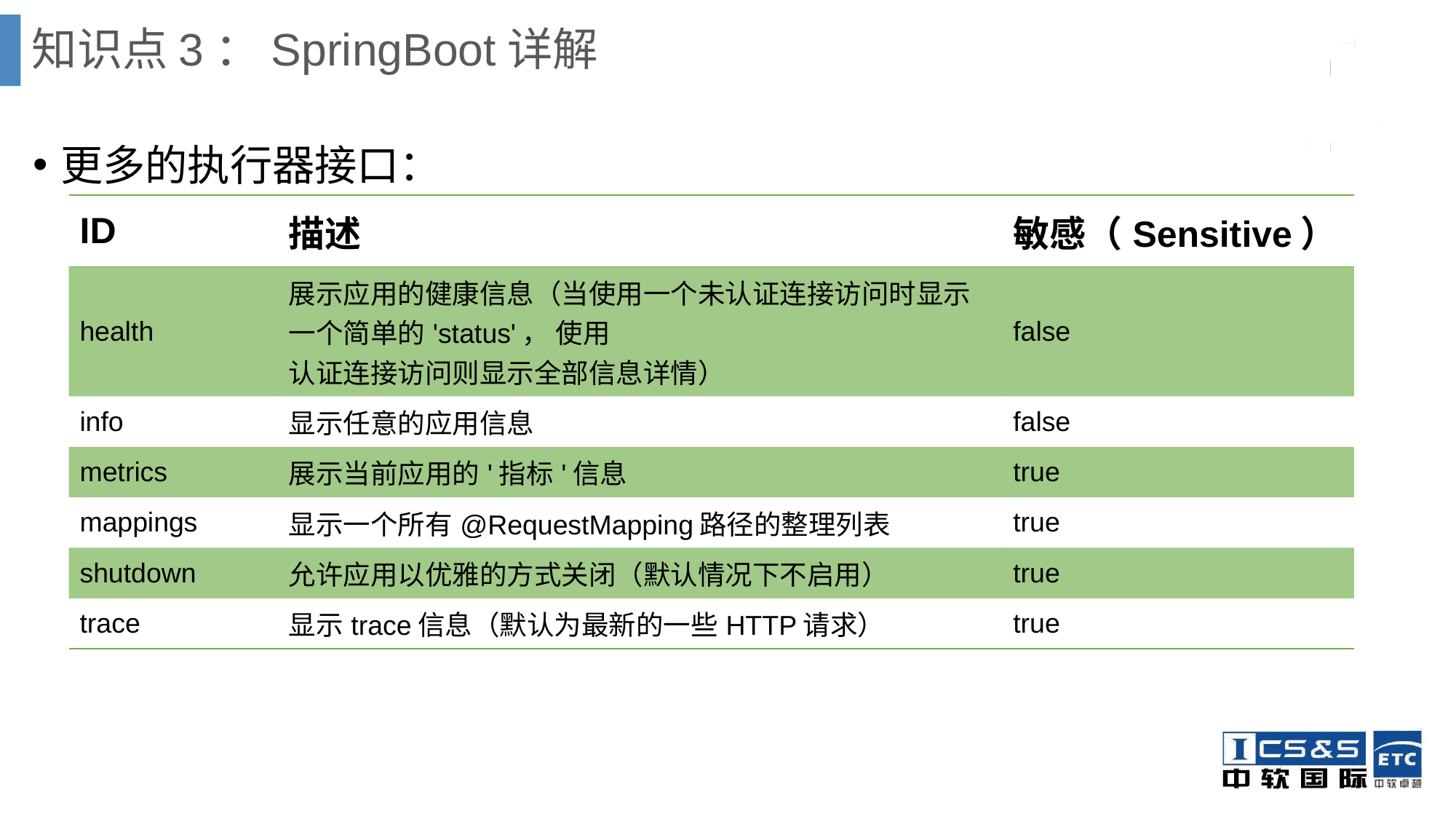

# 知识点3：SpringBoot详解
更多的执行器接口：
| ID | 描述 | 敏感（Sensitive） |
| --- | --- | --- |
| health | 展示应用的健康信息（当使用一个未认证连接访问时显示一个简单的'status'， 使用 认证连接访问则显示全部信息详情） | false |
| info | 显示任意的应用信息 | false |
| metrics | 展示当前应用的'指标'信息 | true |
| mappings | 显示一个所有@RequestMapping路径的整理列表 | true |
| shutdown | 允许应用以优雅的方式关闭（默认情况下不启用） | true |
| trace | 显示trace信息（默认为最新的一些HTTP请求） | true |